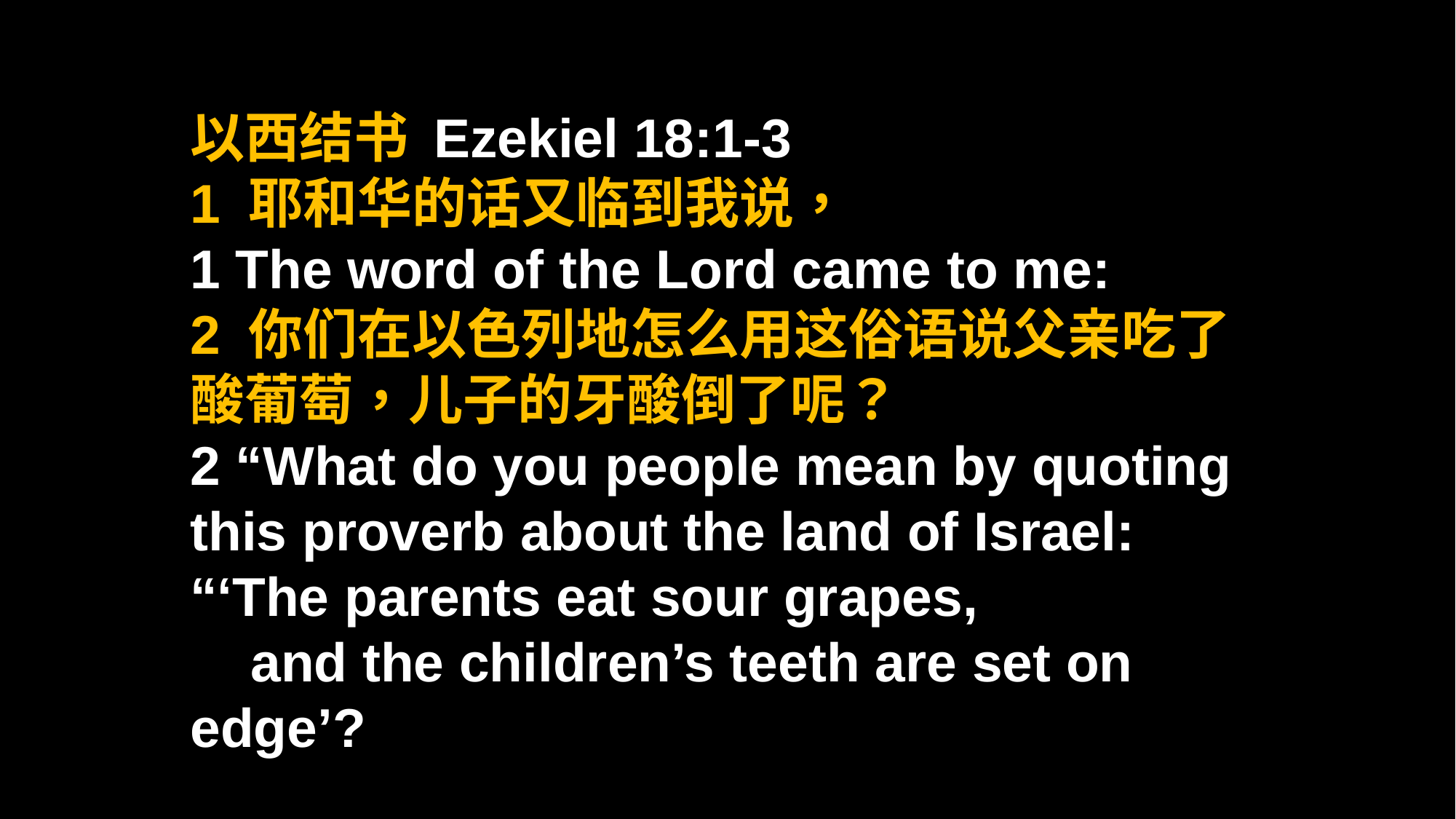

以西结书 Ezekiel 18:1-3
1 耶和华的话又临到我说，
1 The word of the Lord came to me:
2 你们在以色列地怎么用这俗语说父亲吃了酸葡萄，儿子的牙酸倒了呢？
2 “What do you people mean by quoting this proverb about the land of Israel:
“‘The parents eat sour grapes,
    and the children’s teeth are set on edge’?